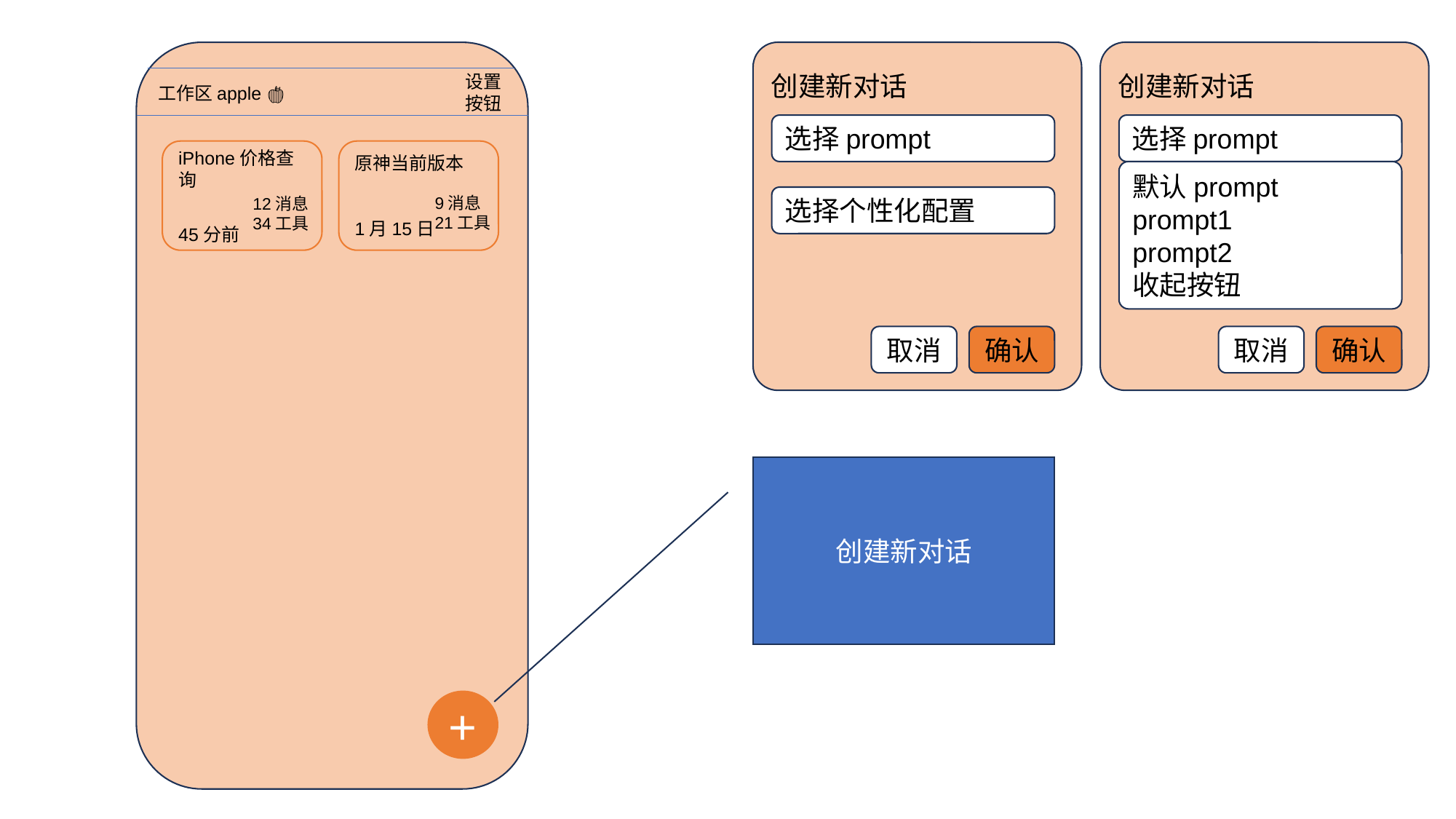

创建新对话
创建新对话
设置按钮
工作区apple 🍎
选择prompt
选择prompt
iPhone价格查询
45分前
原神当前版本
1月15日
默认prompt
prompt1
prompt2
收起按钮
9消息
21工具
选择个性化配置
12消息
34工具
取消
确认
取消
确认
创建新对话
+